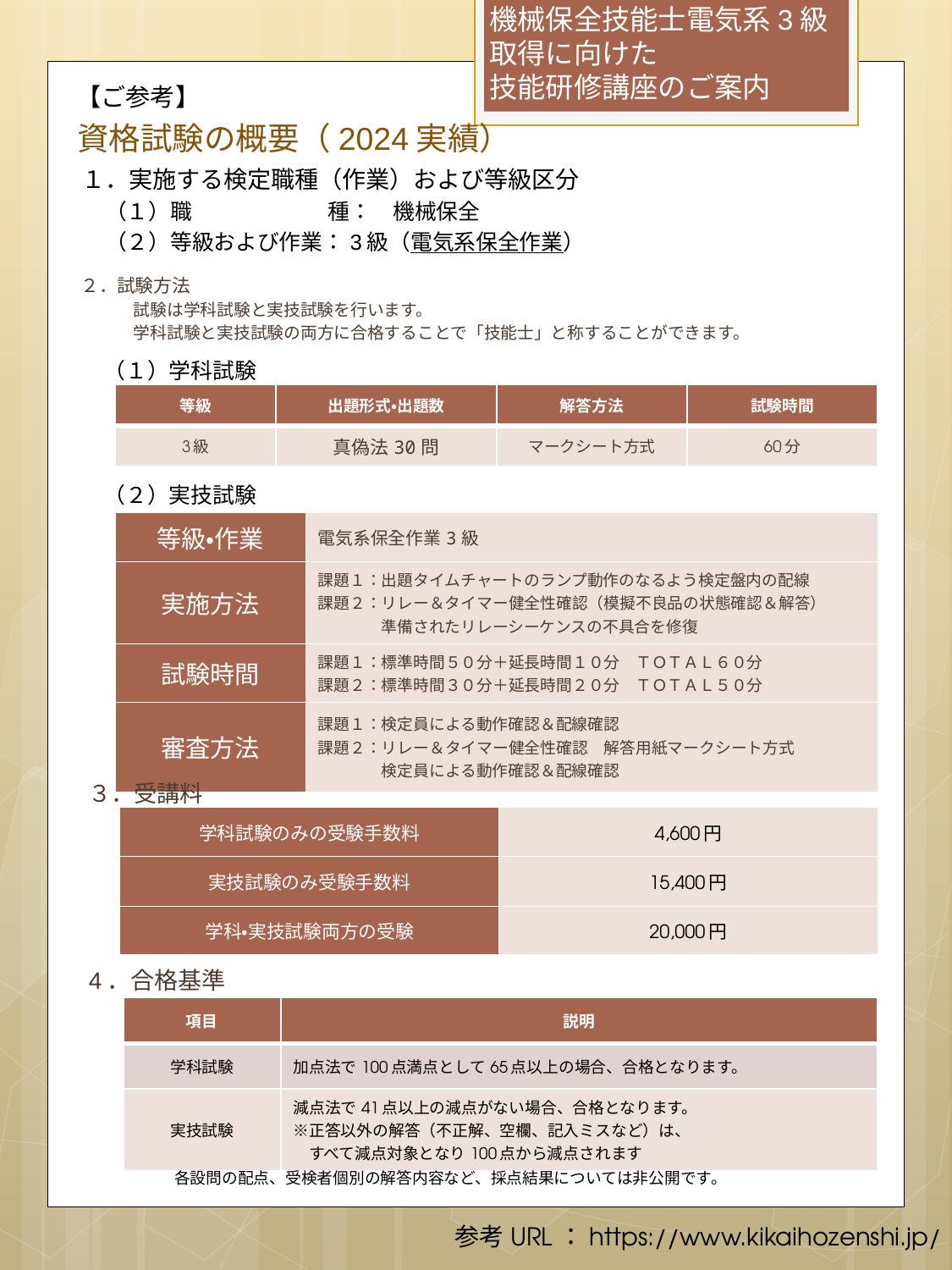

機械保全技能士電気系3級
取得に向けた
技能研修講座のご案内
【ご参考】
資格試験の概要（2024実績）
１．実施する検定職種（作業）および等級区分
（１）職　　　　　　 種：　機械保全
（２）等級および作業：3級（電気系保全作業）
２．試験方法
　　試験は学科試験と実技試験を行います。
　　学科試験と実技試験の両方に合格することで「技能士」と称することができます。
（１）学科試験
| 等級 | 出題形式・出題数 | 解答方法 | 試験時間 |
| --- | --- | --- | --- |
| 3級 | 真偽法30問 | マークシート方式 | 60分 |
（２）実技試験
| 等級・作業 | 電気系保全作業3級 |
| --- | --- |
| 実施方法 | 課題１：出題タイムチャートのランプ動作のなるよう検定盤内の配線 課題２：リレー＆タイマー健全性確認（模擬不良品の状態確認＆解答） 　　　　準備されたリレーシーケンスの不具合を修復 |
| 試験時間 | 課題１：標準時間５０分＋延長時間１０分　ＴＯＴＡＬ６０分 課題２：標準時間３０分＋延長時間２０分　ＴＯＴＡＬ５０分 |
| 審査方法 | 課題１：検定員による動作確認＆配線確認 課題２：リレー＆タイマー健全性確認　解答用紙マークシート方式 　　　　検定員による動作確認＆配線確認 |
３．受講料
| 学科試験のみの受験手数料 | 4,600円 |
| --- | --- |
| 実技試験のみ受験手数料 | 15,400円 |
| 学科・実技試験両方の受験 | 20,000円 |
4．合格基準
| 項目 | 説明 |
| --- | --- |
| 学科試験 | 加点法で100点満点として65点以上の場合、合格となります。 |
| 実技試験 | 減点法で41点以上の減点がない場合、合格となります。 ※正答以外の解答（不正解、空欄、記入ミスなど）は、 　すべて減点対象となり100点から減点されます |
各設問の配点、受検者個別の解答内容など、採点結果については非公開です。
参考URL：https://www.kikaihozenshi.jp/